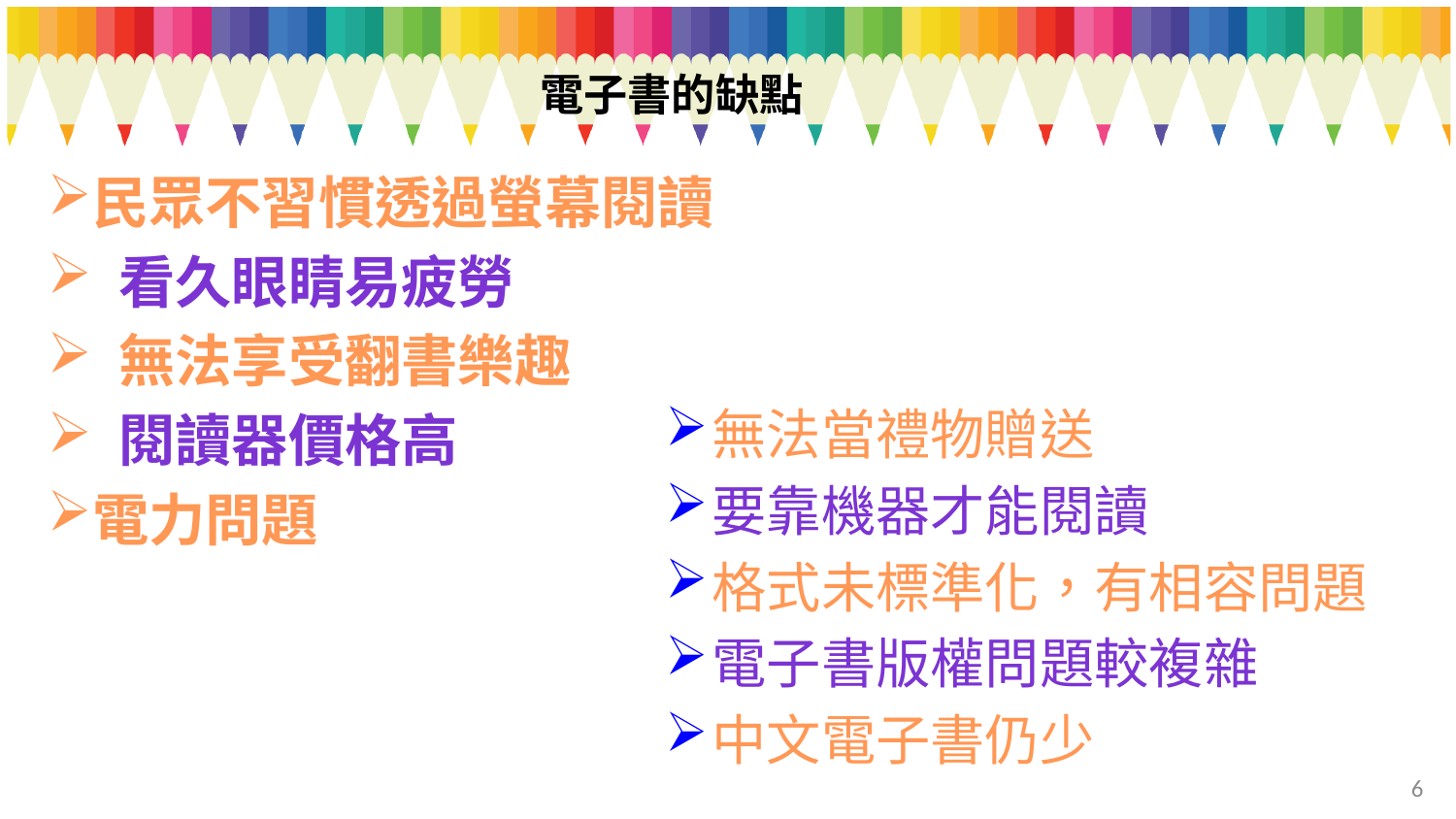

# 電子書的缺點
民眾不習慣透過螢幕閱讀
 看久眼睛易疲勞
 無法享受翻書樂趣
 閱讀器價格高
電力問題
無法當禮物贈送
要靠機器才能閱讀
格式未標準化，有相容問題
電子書版權問題較複雜
中文電子書仍少
6